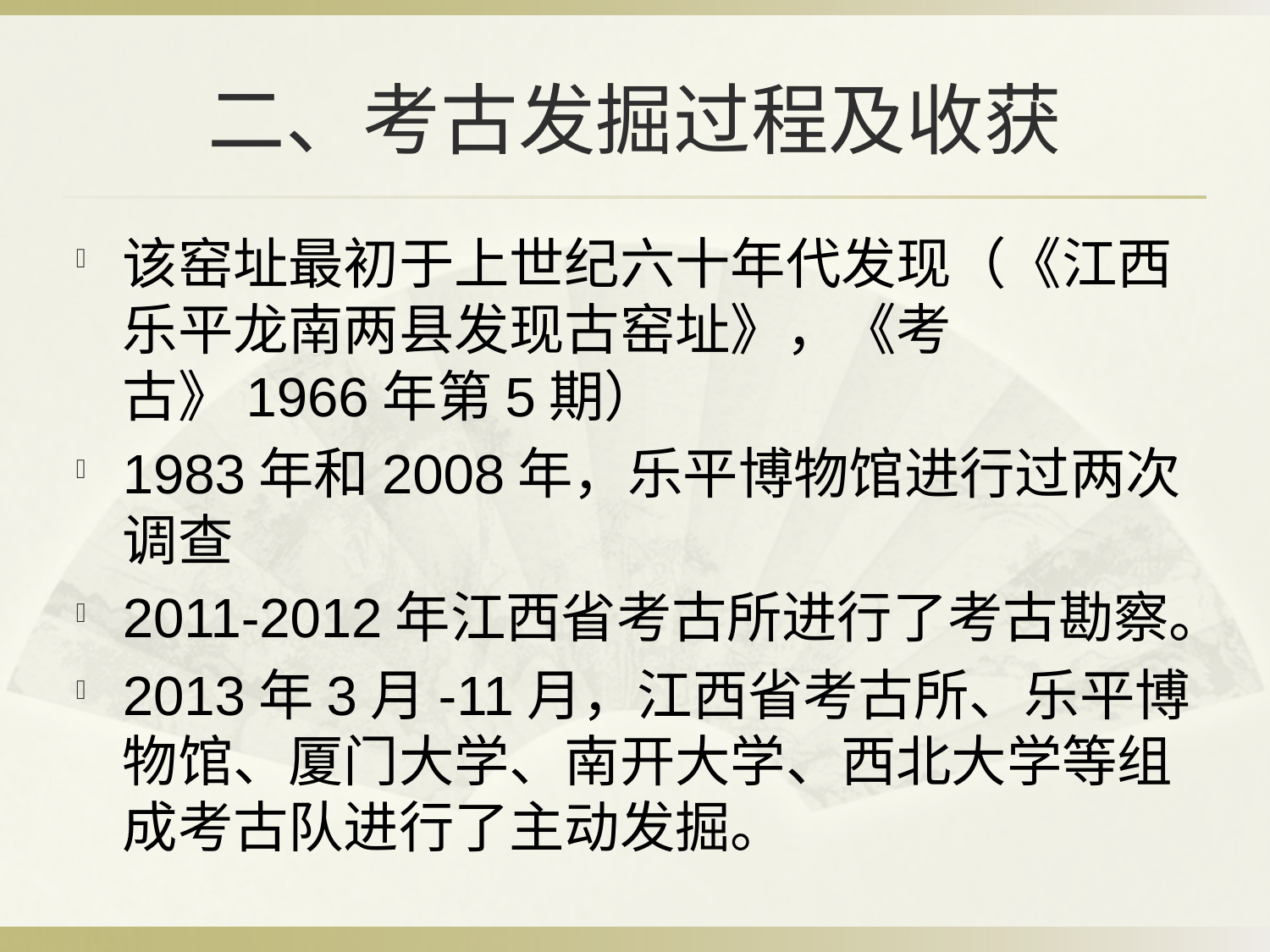

# 二、考古发掘过程及收获
该窑址最初于上世纪六十年代发现（《江西乐平龙南两县发现古窑址》，《考古》1966年第5期）
1983年和2008年，乐平博物馆进行过两次调查
2011-2012年江西省考古所进行了考古勘察。
2013年3月-11月，江西省考古所、乐平博物馆、厦门大学、南开大学、西北大学等组成考古队进行了主动发掘。